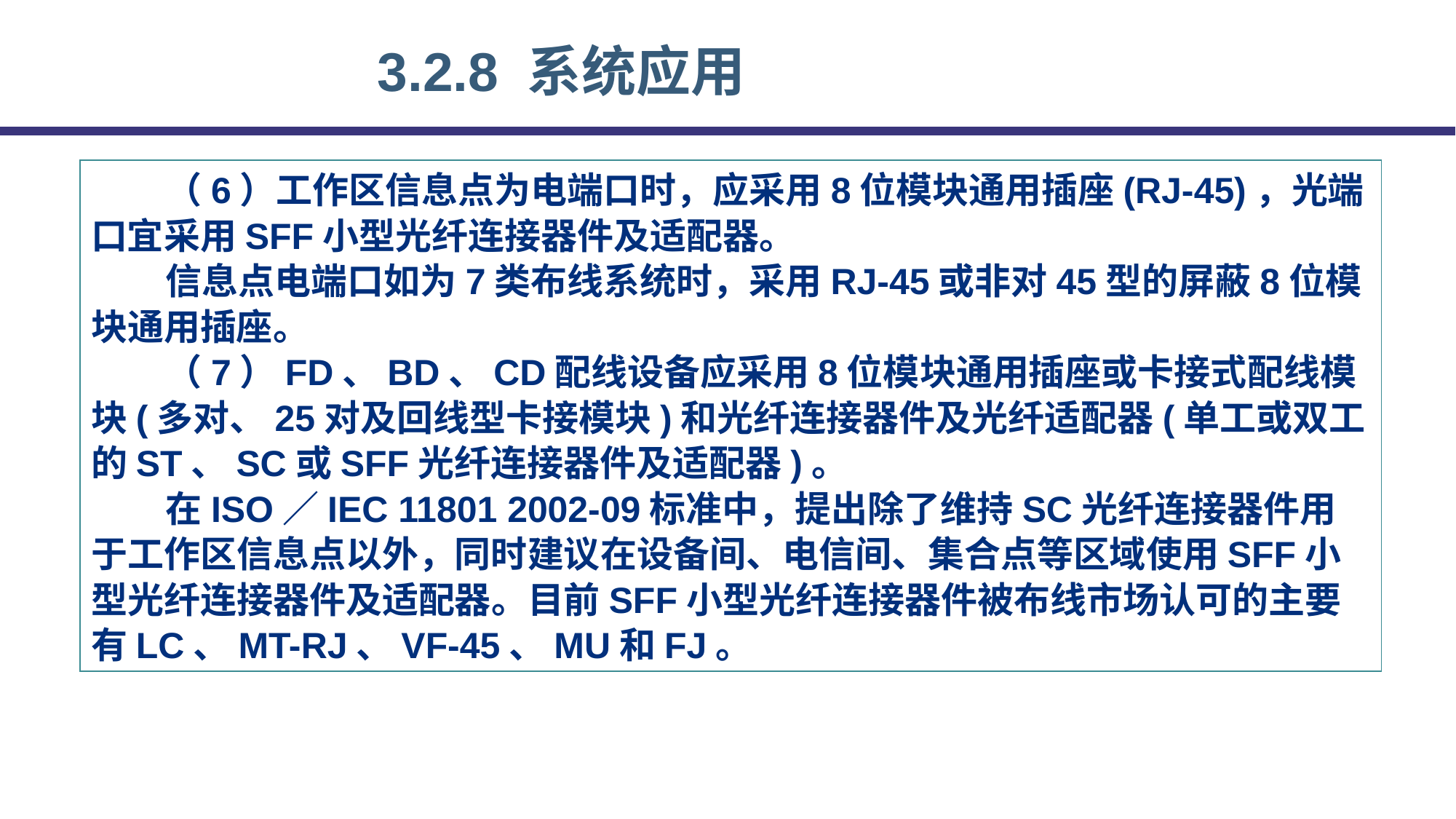

3.2.8 系统应用
（6）工作区信息点为电端口时，应采用8位模块通用插座(RJ-45)，光端口宜采用SFF小型光纤连接器件及适配器。
信息点电端口如为7类布线系统时，采用RJ-45或非对45型的屏蔽8位模块通用插座。
（7）FD、BD、CD配线设备应采用8位模块通用插座或卡接式配线模块(多对、25对及回线型卡接模块)和光纤连接器件及光纤适配器(单工或双工的ST、SC或SFF光纤连接器件及适配器)。
在ISO／IEC 11801 2002-09标准中，提出除了维持SC光纤连接器件用于工作区信息点以外，同时建议在设备间、电信间、集合点等区域使用SFF小型光纤连接器件及适配器。目前SFF小型光纤连接器件被布线市场认可的主要有LC、MT-RJ、VF-45、MU和FJ。